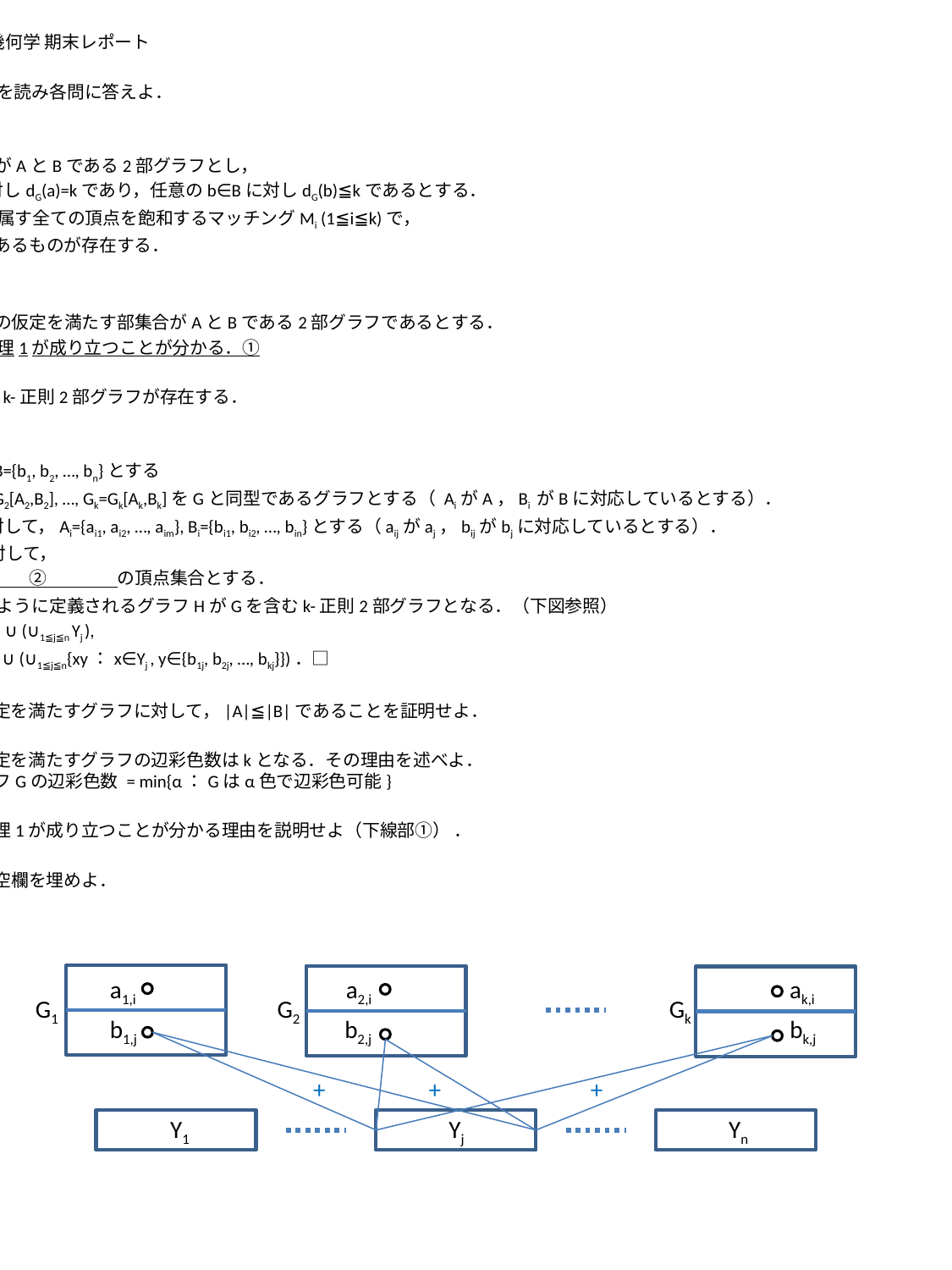

2021年度 有限幾何学 期末レポート

問1：次の文章を読み各問に答えよ．

定理1：
G[A,B]を部集合がAとBである2部グラフとし，
任意のa∈Aに対しdG(a)=kであり，任意のb∈Bに対しdG(b)≦kであるとする．
このとき，Aに属す全ての頂点を飽和するマッチングMi (1≦i≦k)で，
∪1≦i≦kMi=E(G)であるものが存在する．

定理1の証明：
G[A,B]を定理1の仮定を満たす部集合がAとBである2部グラフであるとする．
次の補題から定理1が成り立つことが分かる．①

補題：Gを含むk-正則2部グラフが存在する．

補題の証明：
A={a1, a2, …, am}, B={b1, b2, …, bn}とする
G1=G1[A1,B1], G2=G2[A2,B2], …, Gk=Gk[Ak,Bk]をGと同型であるグラフとする（ AiがA，Bi がBに対応しているとする）．
各i (1≦i≦k)に対して，Ai={ai1, ai2, …, aim}, Bi={bi1, bi2, …, bin}とする（aijがaj，bijがbjに対応しているとする）．
各j (1≦j≦n)に対して，
Yjを位数が　　　　②　　　　の頂点集合とする．
このとき，次のように定義されるグラフHがGを含むk-正則2部グラフとなる．（下図参照）
V(H)=(∪1≦i≦kV(Gi)) ∪ (∪1≦j≦n Yj ),
E(H)=(∪1≦i≦kE(Gi)) ∪ (∪1≦j≦n{xy：x∈Yj , y∈{b1j, b2j, …, bkj}})．□

定理1の仮定を満たすグラフに対して，|A|≦|B|であることを証明せよ．

定理1の仮定を満たすグラフの辺彩色数はkとなる．その理由を述べよ．
注意：グラフGの辺彩色数 = min{α：Gはα色で辺彩色可能}

補題から定理1が成り立つことが分かる理由を説明せよ（下線部①） ．

下線部②の空欄を埋めよ．

a1,i
a2,i
ak,i

G1
G2
Gk
b1,j
b2,j
bk,j

+
+
+
Y1
Yj
Yn